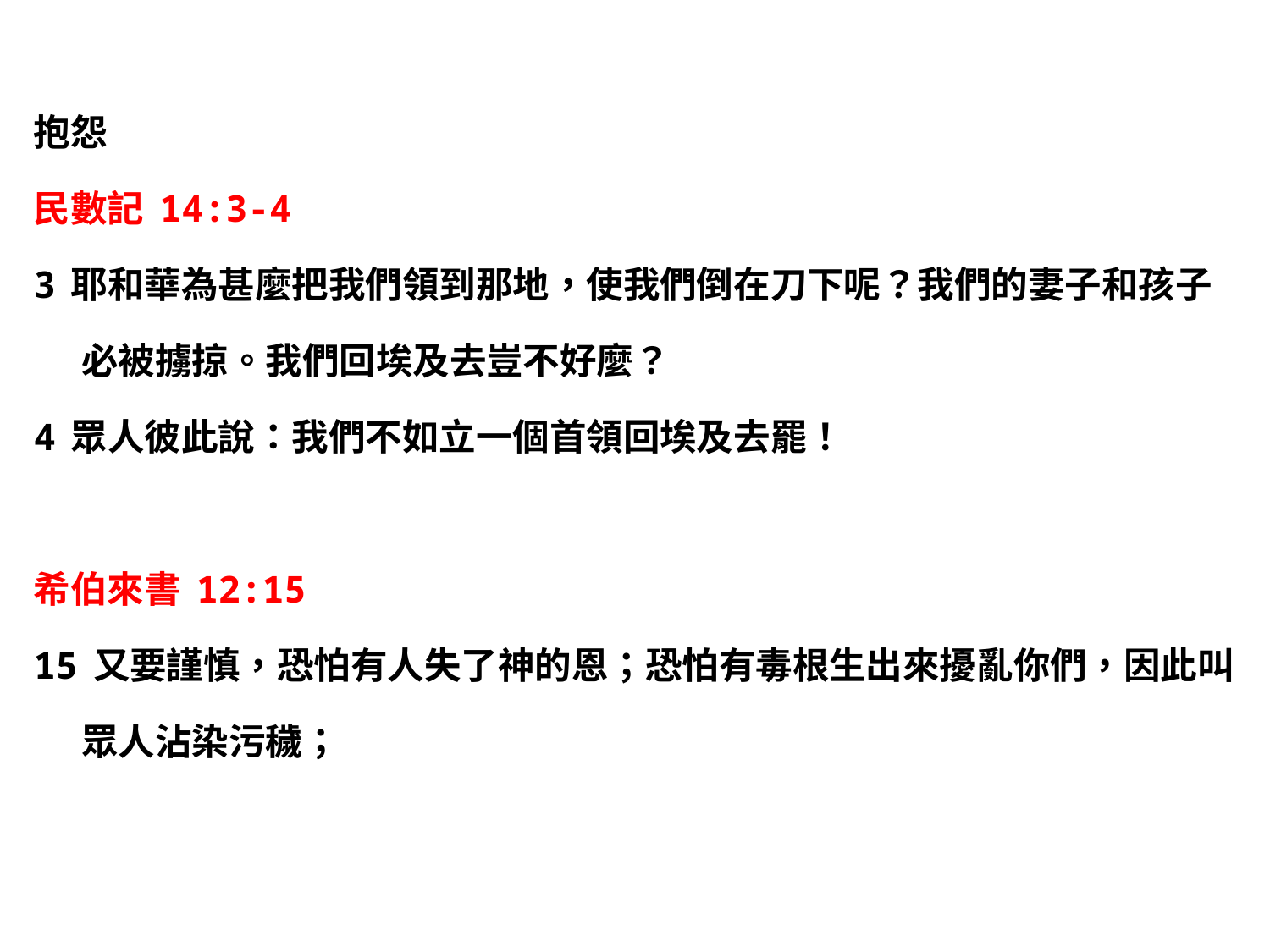

抱怨
民數記14:3-4
3耶和華為甚麼把我們領到那地，使我們倒在刀下呢？我們的妻子和孩子必被擄掠。我們回埃及去豈不好麼？
4眾人彼此說：我們不如立一個首領回埃及去罷！

希伯來書12:15
15又要謹慎，恐怕有人失了神的恩；恐怕有毒根生出來擾亂你們，因此叫眾人沾染污穢；